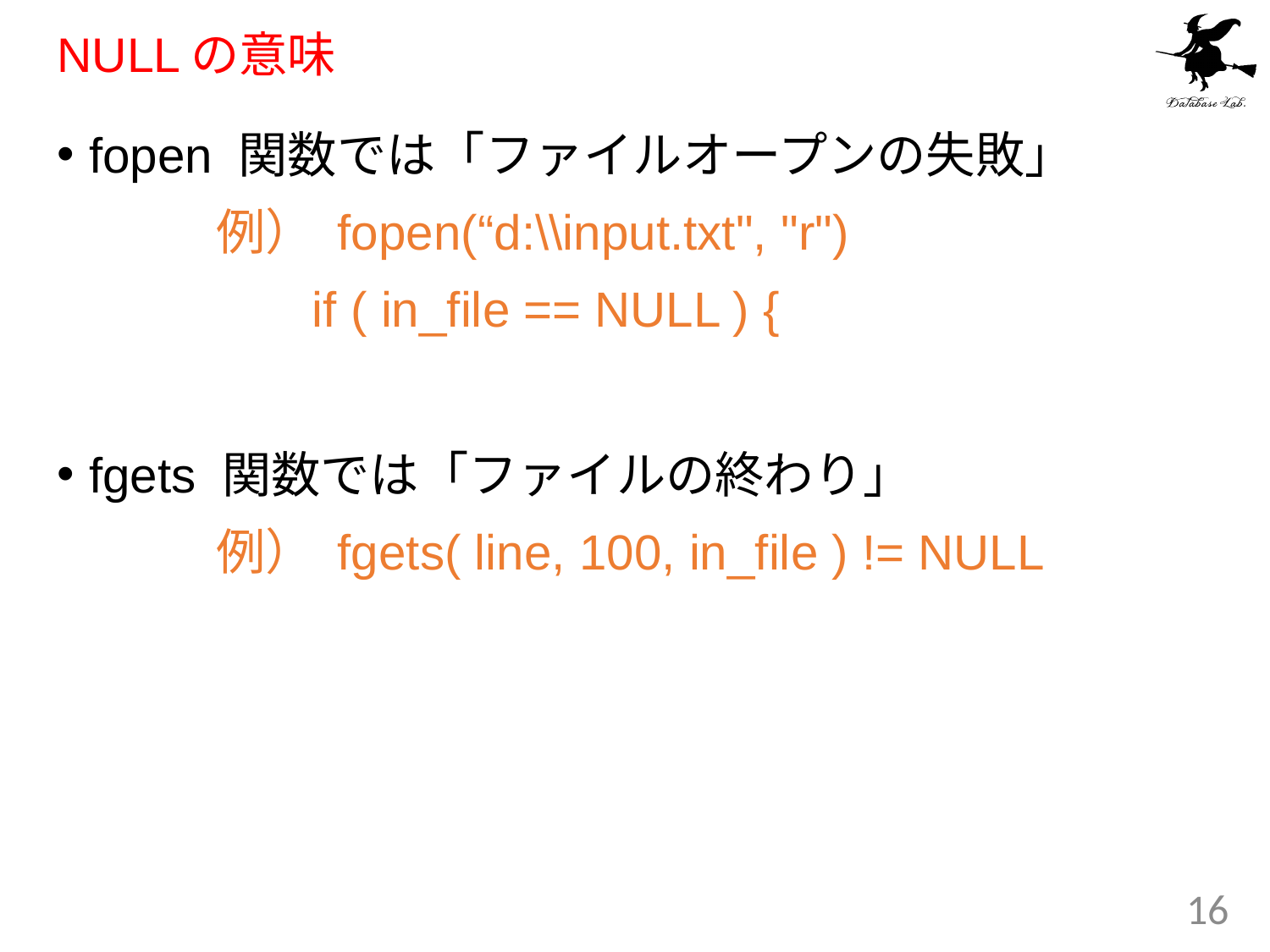

# NULLの意味
fopen 関数では「ファイルオープンの失敗」
		例） fopen(“d:\\input.txt", "r")
		       if ( in_file == NULL ) {

fgets 関数では「ファイルの終わり」
		例） fgets( line, 100, in_file ) != NULL
16